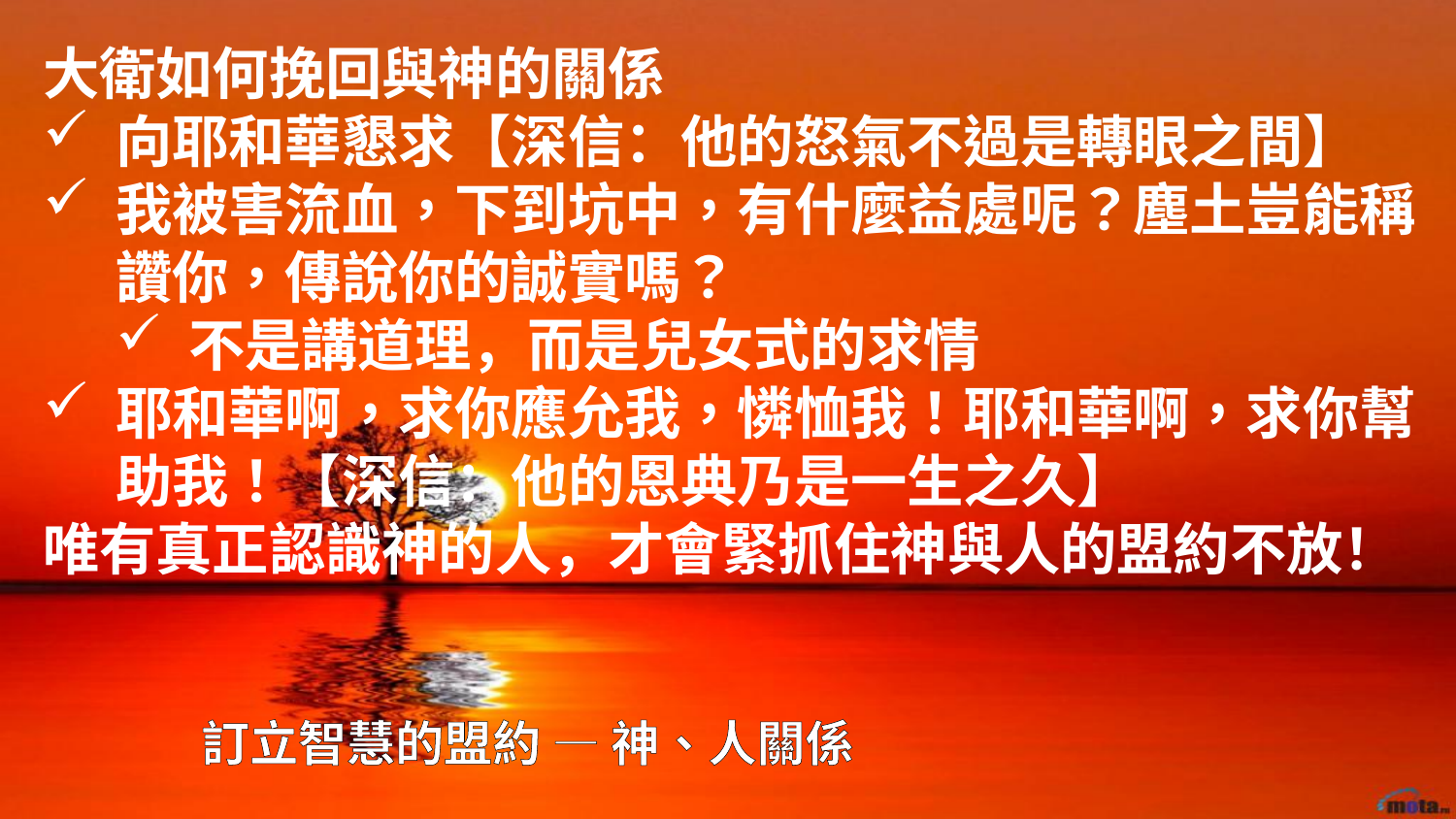

大衛如何挽回與神的關係
向耶和華懇求【深信：他的怒氣不過是轉眼之間】
我被害流血，下到坑中，有什麼益處呢？塵土豈能稱讚你，傳說你的誠實嗎？
不是講道理，而是兒女式的求情
耶和華啊，求你應允我，憐恤我！耶和華啊，求你幫助我！【深信：他的恩典乃是一生之久】
唯有真正認識神的人，才會緊抓住神與人的盟約不放！
# 訂立智慧的盟約 — 神、人關係